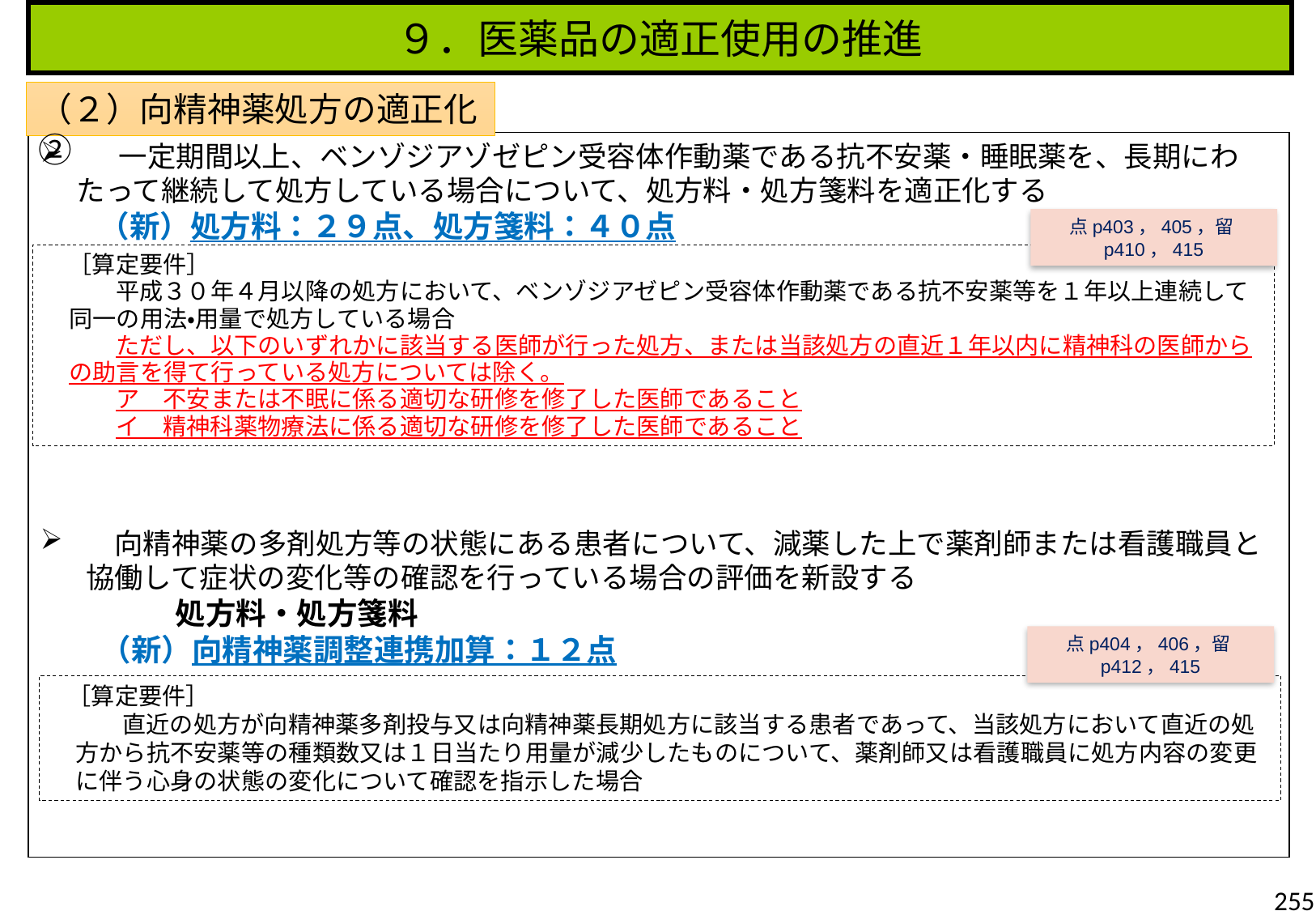

９．医薬品の適正使用の推進
（２）向精神薬処方の適正化②
 　一定期間以上、ベンゾジアゾゼピン受容体作動薬である抗不安薬・睡眠薬を、長期にわたって継続して処方している場合について、処方料・処方箋料を適正化する
　　（新）処方料：２９点、処方箋料：４０点

　向精神薬の多剤処方等の状態にある患者について、減薬した上で薬剤師または看護職員と協働して症状の変化等の確認を行っている場合の評価を新設する
　　　　  処方料・処方箋料
　　（新）向精神薬調整連携加算：１２点

点p403，405，留p410，415
　［算定要件］
　　　平成３０年４月以降の処方において、ベンゾジアゼピン受容体作動薬である抗不安薬等を１年以上連続して同一の用法・用量で処方している場合
　　　ただし、以下のいずれかに該当する医師が行った処方、または当該処方の直近１年以内に精神科の医師からの助言を得て行っている処方については除く。
　　　ア　不安または不眠に係る適切な研修を修了した医師であること
　　　イ　精神科薬物療法に係る適切な研修を修了した医師であること
点p404，406，留p412，415
  ［算定要件］
　　　直近の処方が向精神薬多剤投与又は向精神薬長期処方に該当する患者であって、当該処方において直近の処方から抗不安薬等の種類数又は１日当たり用量が減少したものについて、薬剤師又は看護職員に処方内容の変更に伴う心身の状態の変化について確認を指示した場合
255